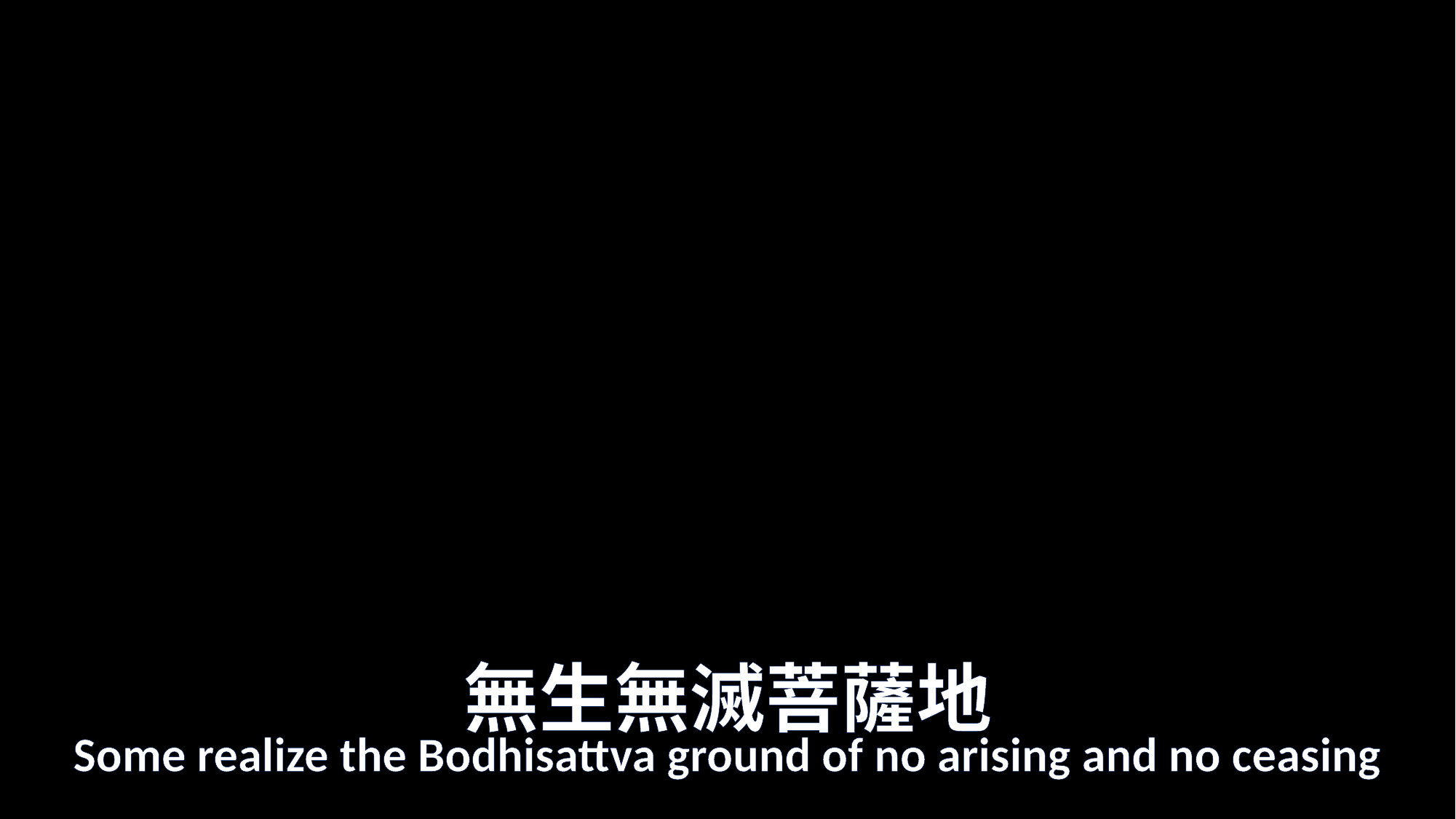

# 無生無滅菩薩地
Some realize the Bodhisattva ground of no arising and no ceasing